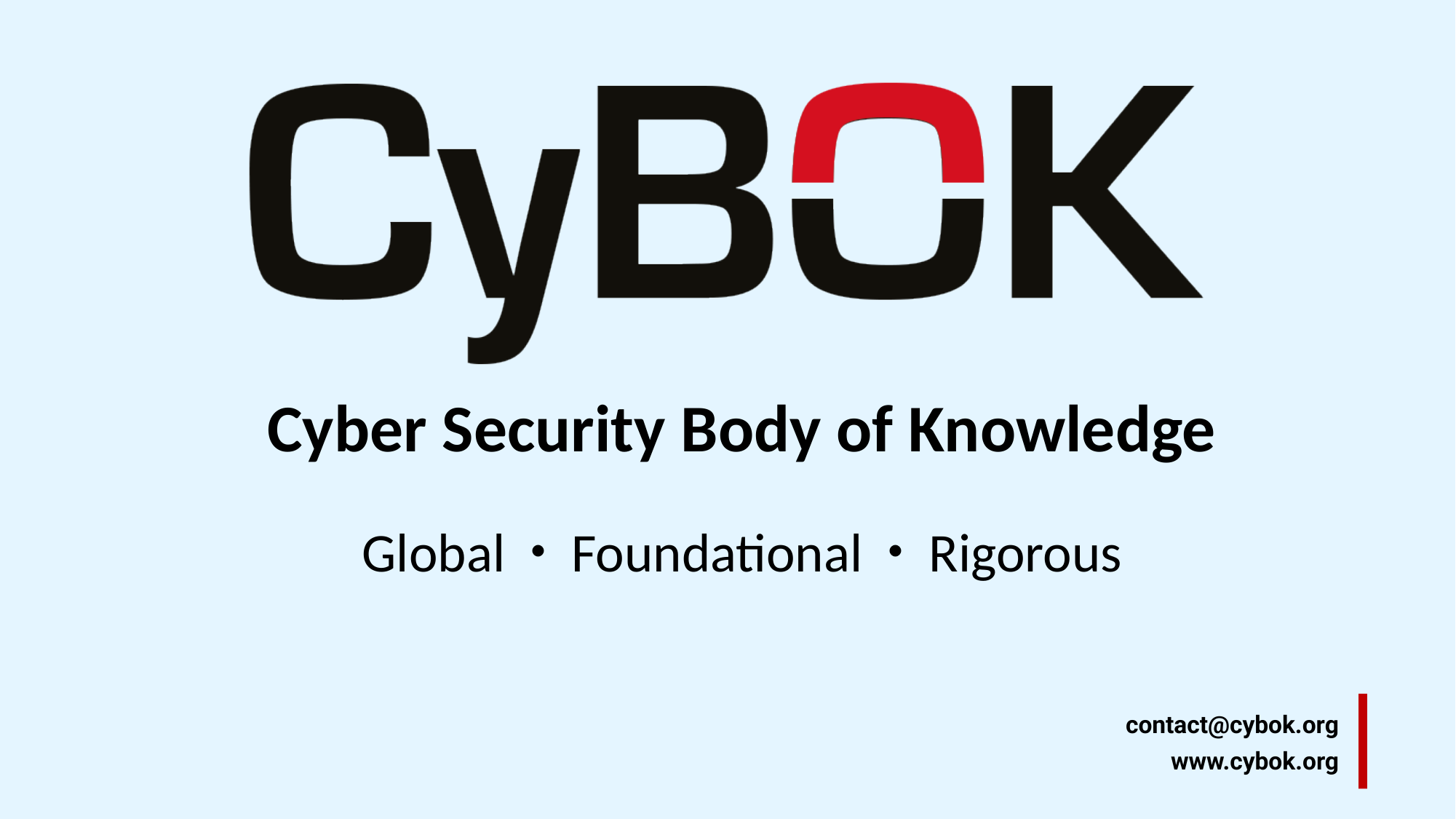

Cyber Security Body of Knowledge
Global ・ Foundational ・ Rigorous